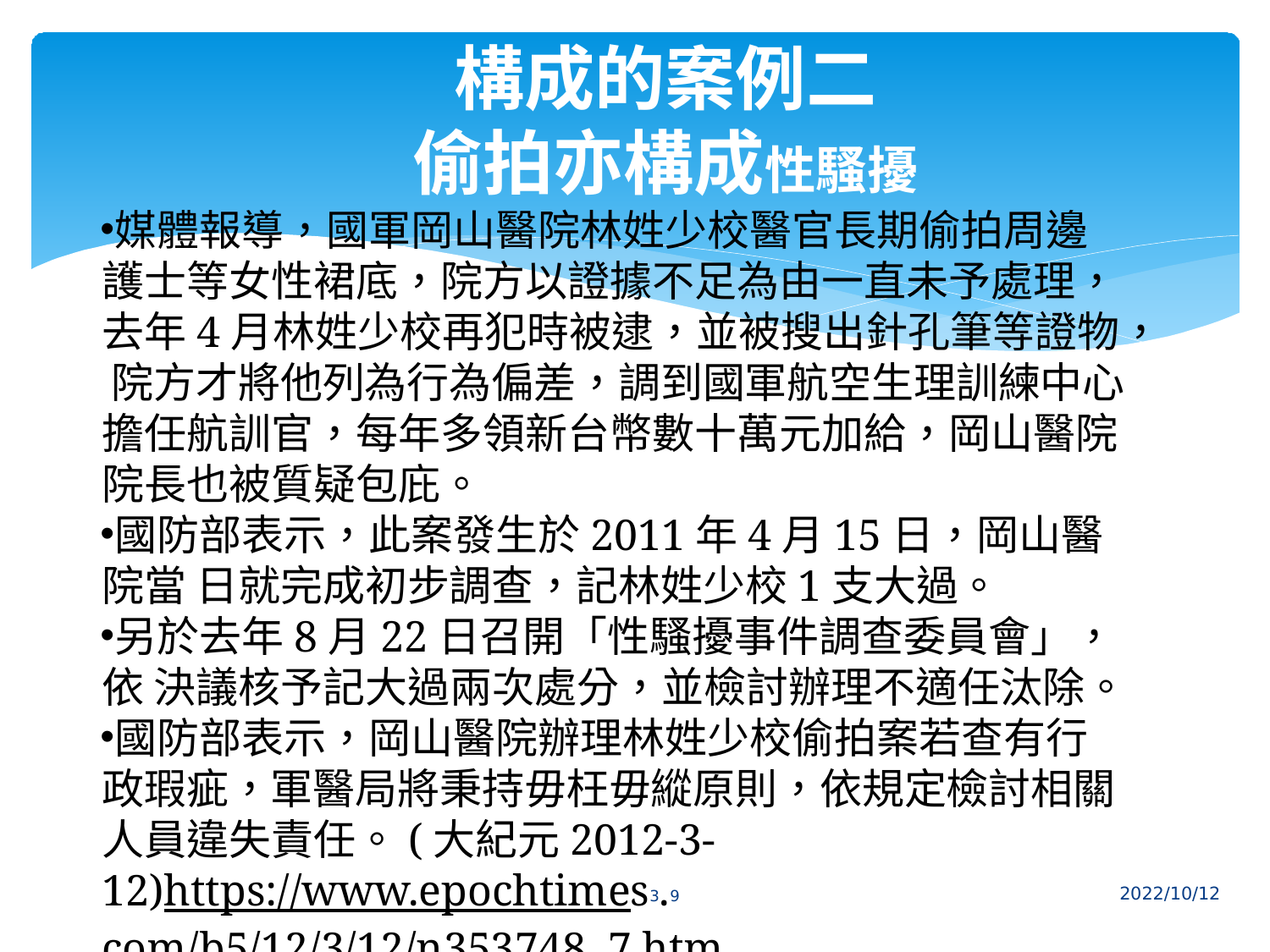

# 構成的案例二 偷拍亦構成性騷擾
媒體報導，國軍岡山醫院林姓少校醫官長期偷拍周邊  護士等女性裙底，院方以證據不足為由一直未予處理，  去年4月林姓少校再犯時被逮，並被搜出針孔筆等證物， 院方才將他列為行為偏差，調到國軍航空生理訓練中心 擔任航訓官，每年多領新台幣數十萬元加給，岡山醫院 院長也被質疑包庇。
國防部表示，此案發生於2011年4月15日，岡山醫院當 日就完成初步調查，記林姓少校1支大過。
另於去年8月22日召開「性騷擾事件調查委員會」，依 決議核予記大過兩次處分，並檢討辦理不適任汰除。
國防部表示，岡山醫院辦理林姓少校偷拍案若查有行 政瑕疵，軍醫局將秉持毋枉毋縱原則，依規定檢討相關 人員違失責任。(大紀元2012-3-
12)https://www.epochtimes3.9 com/b5/12/3/12/n353748  7.htm
2022/10/12